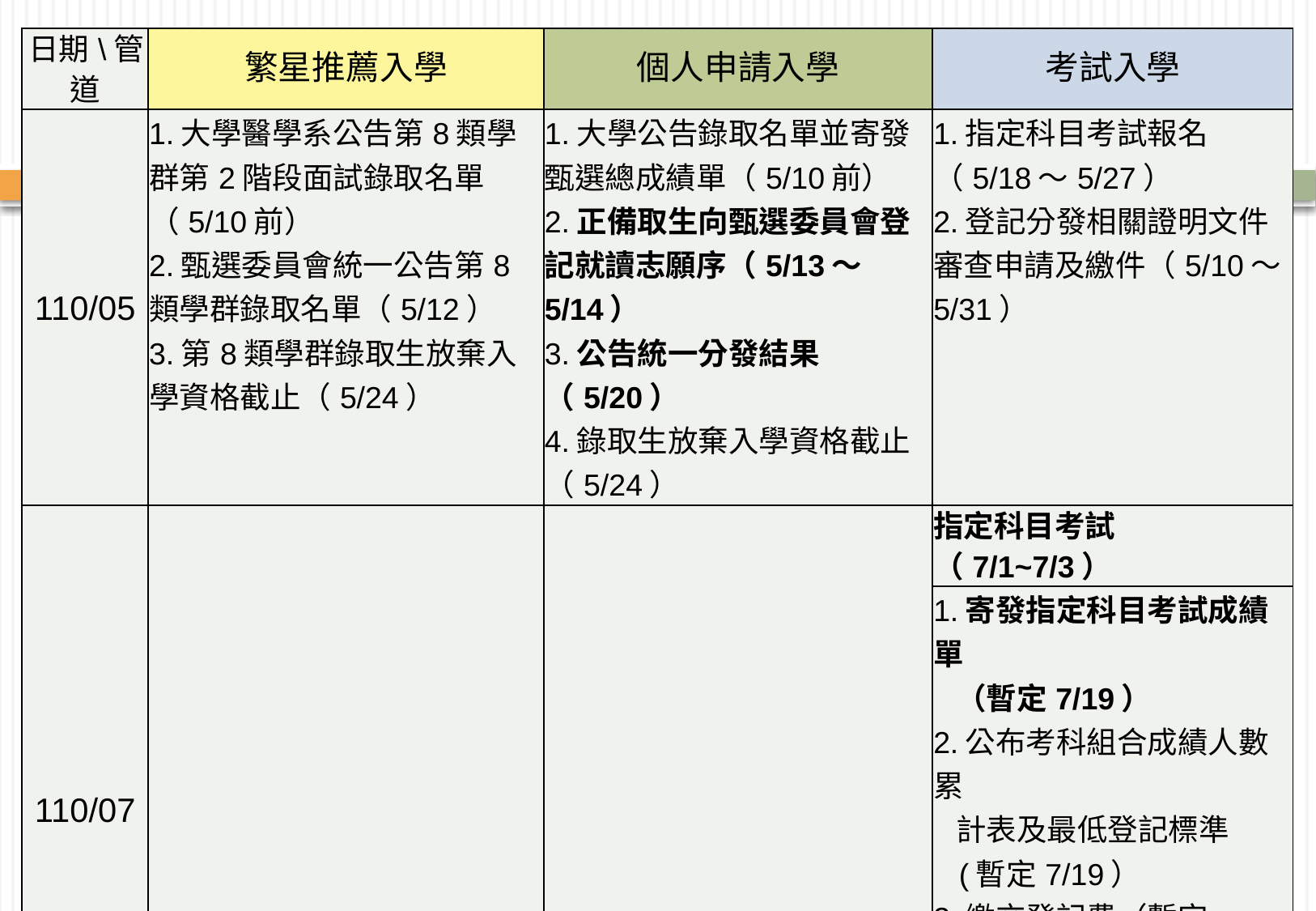

| 日期\管道 | 繁星推薦入學 | 個人申請入學 | 考試入學 |
| --- | --- | --- | --- |
| 110/05 | 1.大學醫學系公告第8類學群第2階段面試錄取名單（5/10前） 2.甄選委員會統一公告第8類學群錄取名單（5/12） 3.第8類學群錄取生放棄入學資格截止（5/24） | 1.大學公告錄取名單並寄發甄選總成績單（5/10前） 2.正備取生向甄選委員會登記就讀志願序（5/13～5/14） 3.公告統一分發結果（5/20） 4.錄取生放棄入學資格截止（5/24） | 1.指定科目考試報名（5/18～5/27） 2.登記分發相關證明文件審查申請及繳件（5/10～5/31） |
| 110/07 |  |  | 指定科目考試（7/1~7/3） |
|  |  |  | 1.寄發指定科目考試成績單 （暫定7/19） 2.公布考科組合成績人數累 計表及最低登記標準 (暫定7/19） 3.繳交登記費（暫定 7/19~7/28） 4.網路登記分發志願（暫定 7/24~7/28） |
| 110/08 |  |  | 考試入學錄取公告（暫定 8/6） |
72